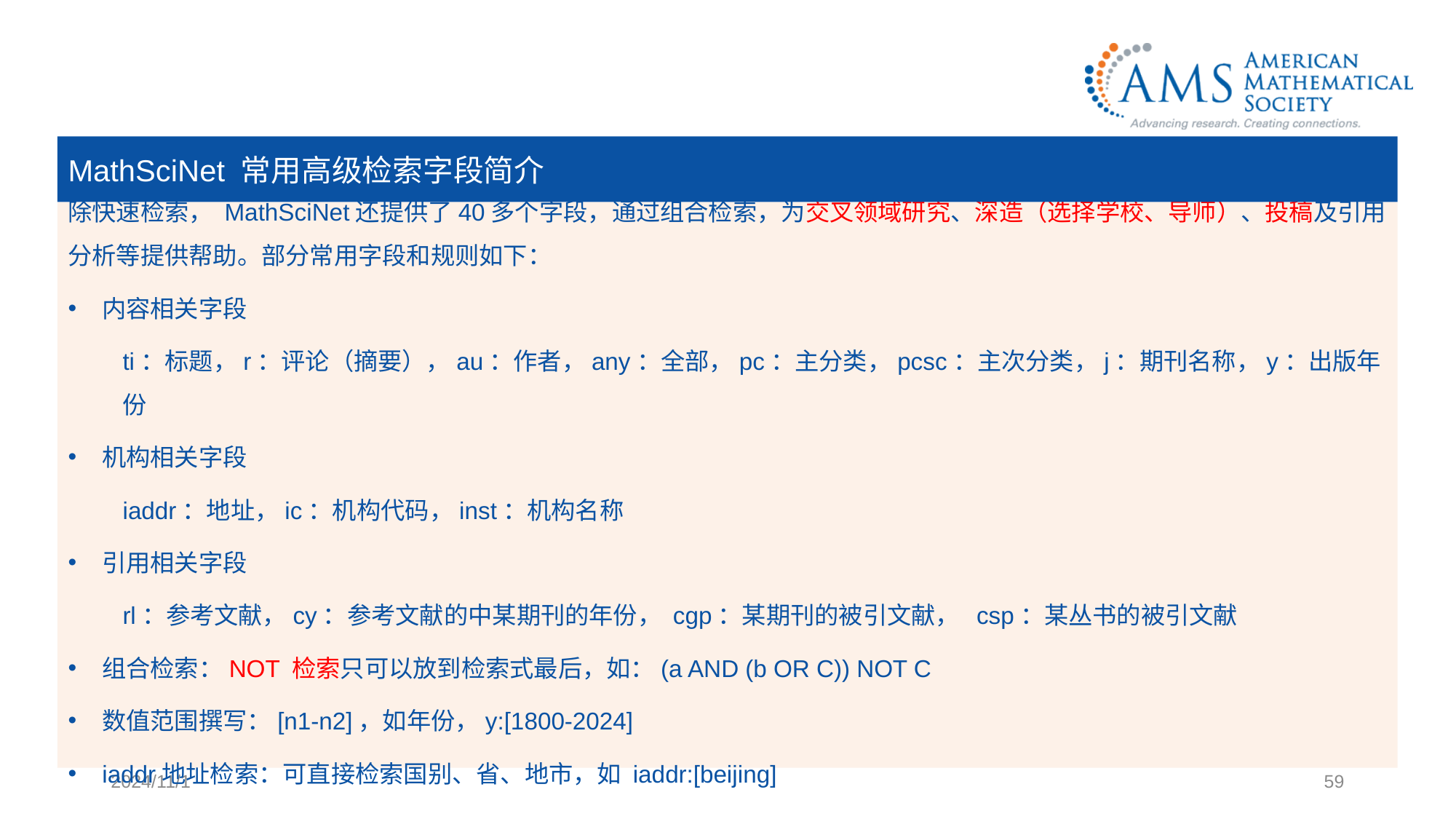

MathSciNet 常用高级检索字段简介
除快速检索， MathSciNet还提供了40多个字段，通过组合检索，为交叉领域研究、深造（选择学校、导师）、投稿及引用分析等提供帮助。部分常用字段和规则如下：
内容相关字段
ti：标题，r：评论（摘要），au：作者，any：全部，pc：主分类，pcsc：主次分类，j：期刊名称，y：出版年份
机构相关字段
iaddr：地址，ic：机构代码，inst：机构名称
引用相关字段
rl：参考文献，cy：参考文献的中某期刊的年份， cgp：某期刊的被引文献，  csp：某丛书的被引文献
组合检索：NOT 检索只可以放到检索式最后，如：(a AND (b OR C)) NOT C
数值范围撰写：[n1-n2]，如年份，y:[1800-2024]
iaddr地址检索：可直接检索国别、省、地市，如 iaddr:[beijing]
2024/11/1
59